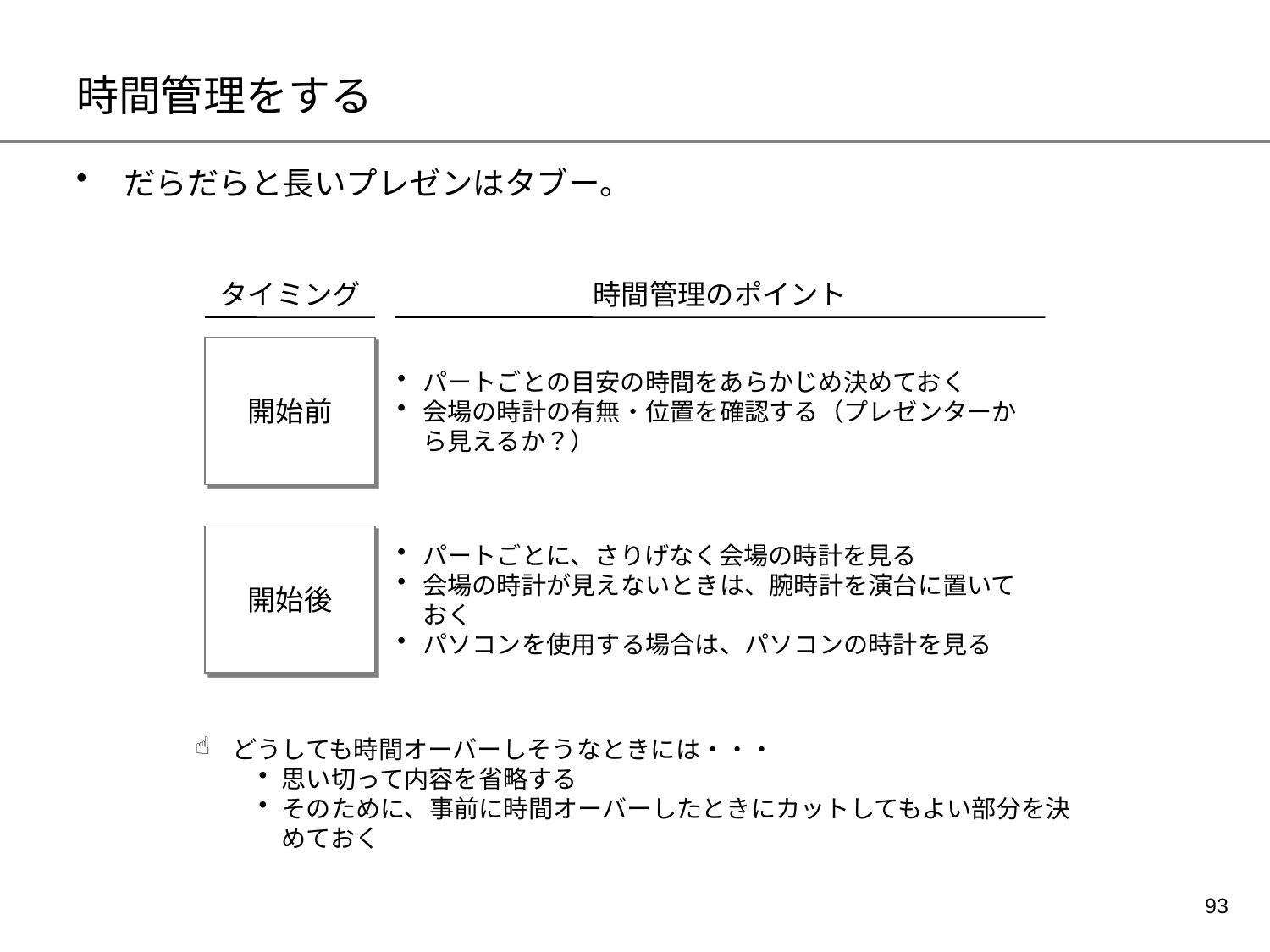

# 時間管理をする
だらだらと長いプレゼンはタブー。
タイミング

時間管理のポイント

開始前
パートごとの目安の時間をあらかじめ決めておく
会場の時計の有無・位置を確認する（プレゼンターから見えるか？）
開始後
パートごとに、さりげなく会場の時計を見る
会場の時計が見えないときは、腕時計を演台に置いておく
パソコンを使用する場合は、パソコンの時計を見る
どうしても時間オーバーしそうなときには・・・
思い切って内容を省略する
そのために、事前に時間オーバーしたときにカットしてもよい部分を決めておく
93